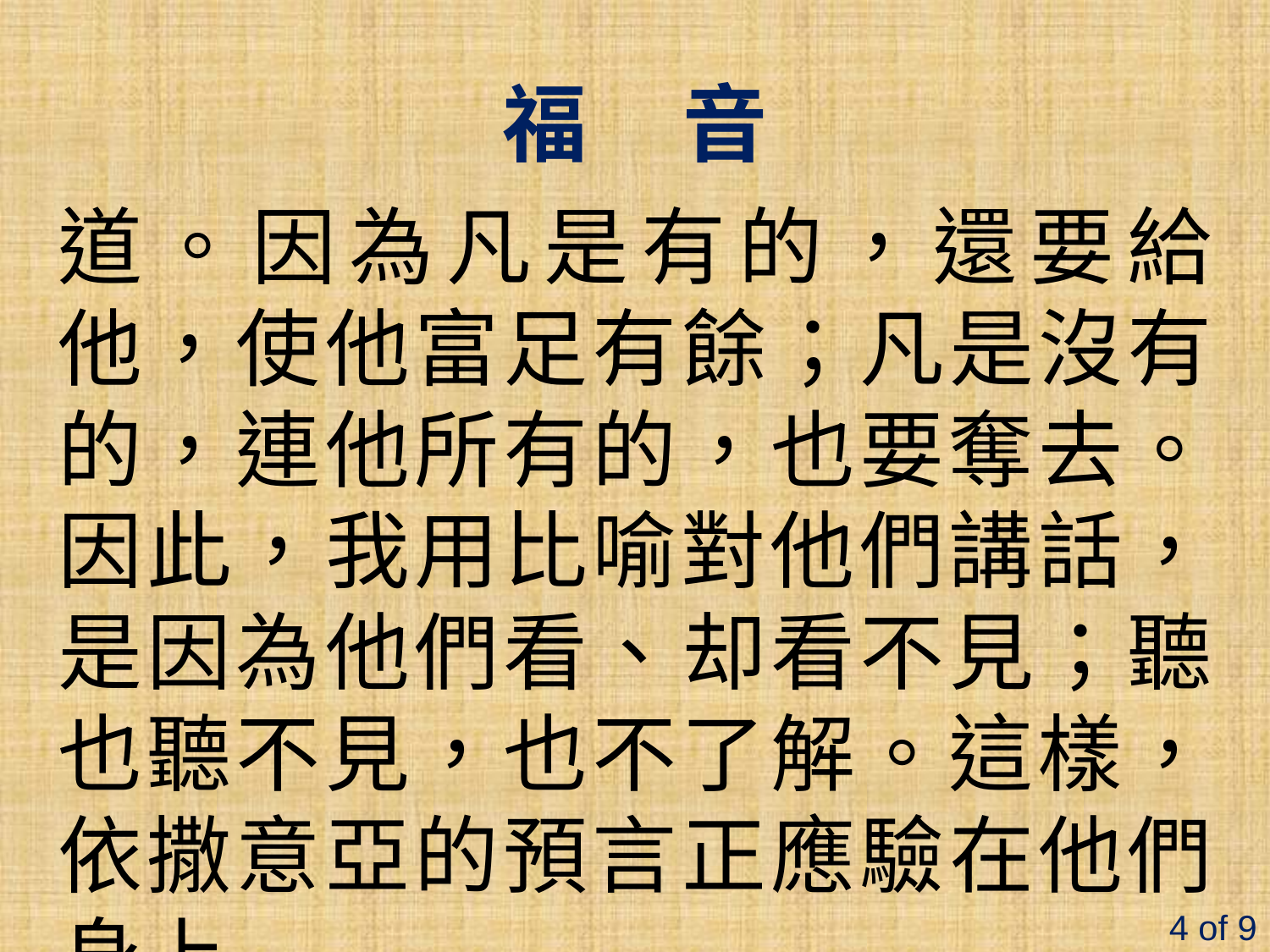

福     音

道。因為凡是有的，還要給他，使他富足有餘；凡是沒有的，連他所有的，也要奪去。因此，我用比喻對他們講話，是因為他們看、却看不見；聽也聽不見，也不了解。這樣，依撒意亞的預言正應驗在他們身上，
4 of 9